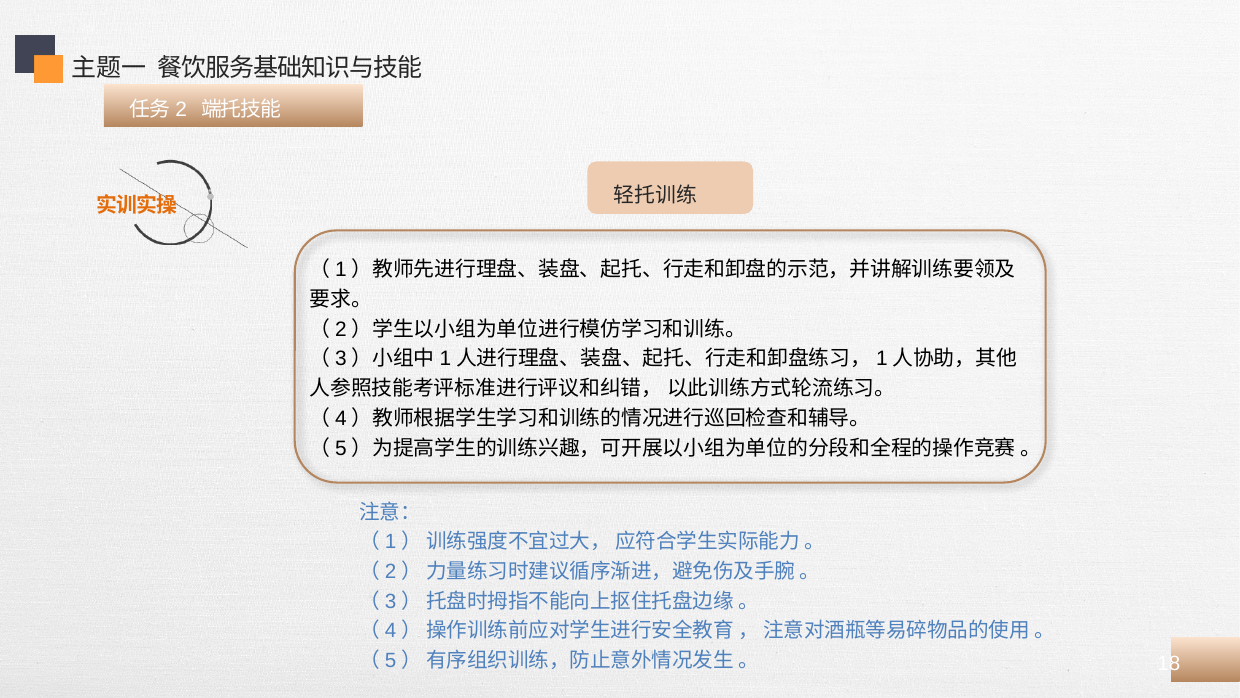

主题一  餐饮服务基础知识与技能

 任务2  端托技能
    轻托训练

（1）教师先进行理盘、装盘、起托、行走和卸盘的示范，并讲解训练要领及要求。
（2）学生以小组为单位进行模仿学习和训练。
（3）小组中1人进行理盘、装盘、起托、行走和卸盘练习，1人协助，其他人参照技能考评标准进行评议和纠错， 以此训练方式轮流练习。
（4）教师根据学生学习和训练的情况进行巡回检查和辅导。
（5）为提高学生的训练兴趣，可开展以小组为单位的分段和全程的操作竞赛 。
注意：
（1） 训练强度不宜过大， 应符合学生实际能力 。
（2） 力量练习时建议循序渐进，避免伤及手腕 。
（3） 托盘时拇指不能向上抠住托盘边缘 。
（4） 操作训练前应对学生进行安全教育 ， 注意对酒瓶等易碎物品的使用 。
（5） 有序组织训练，防止意外情况发生 。